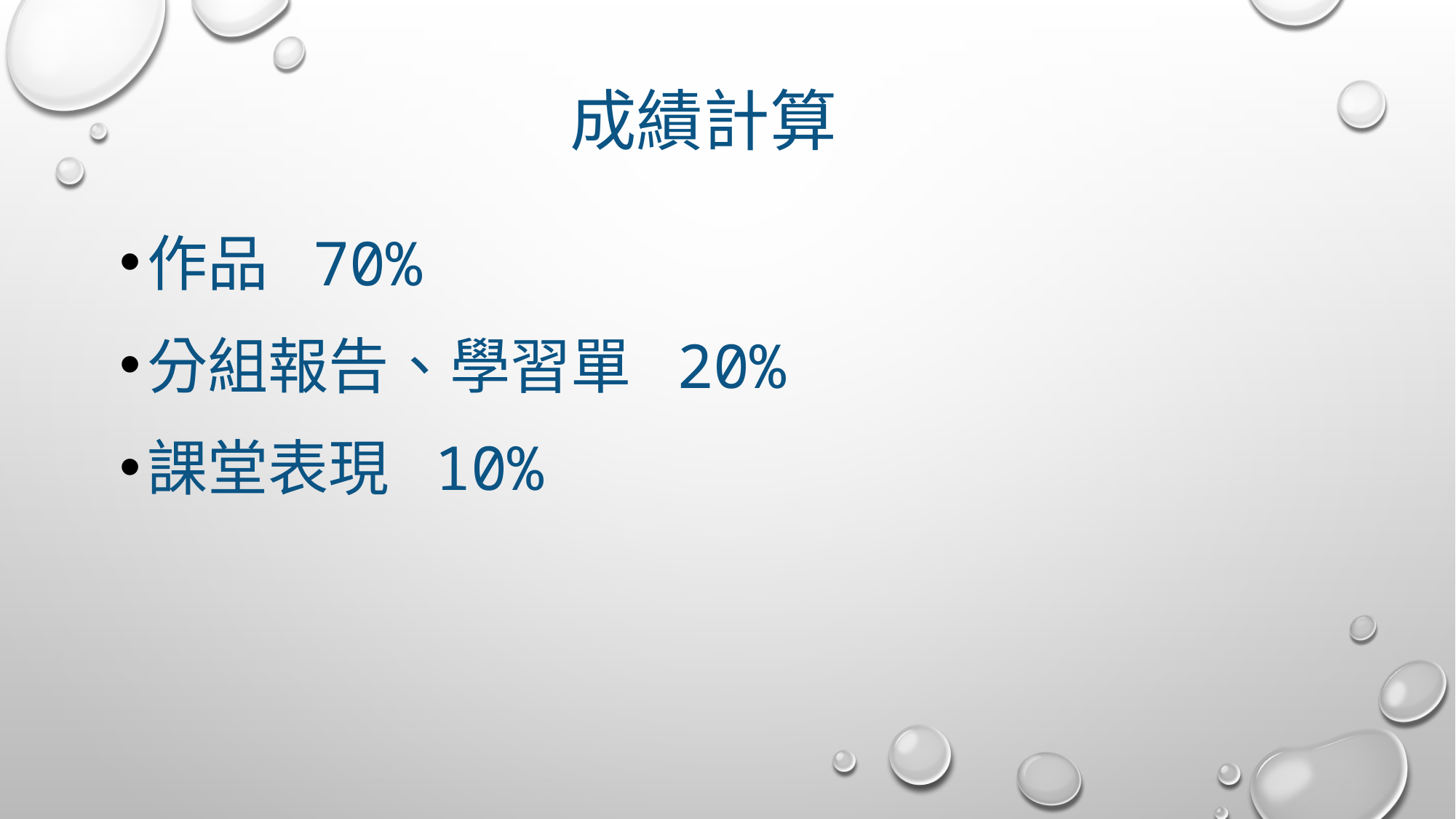

# 成績計算
作品 70%
分組報告、學習單 20%
課堂表現 10%